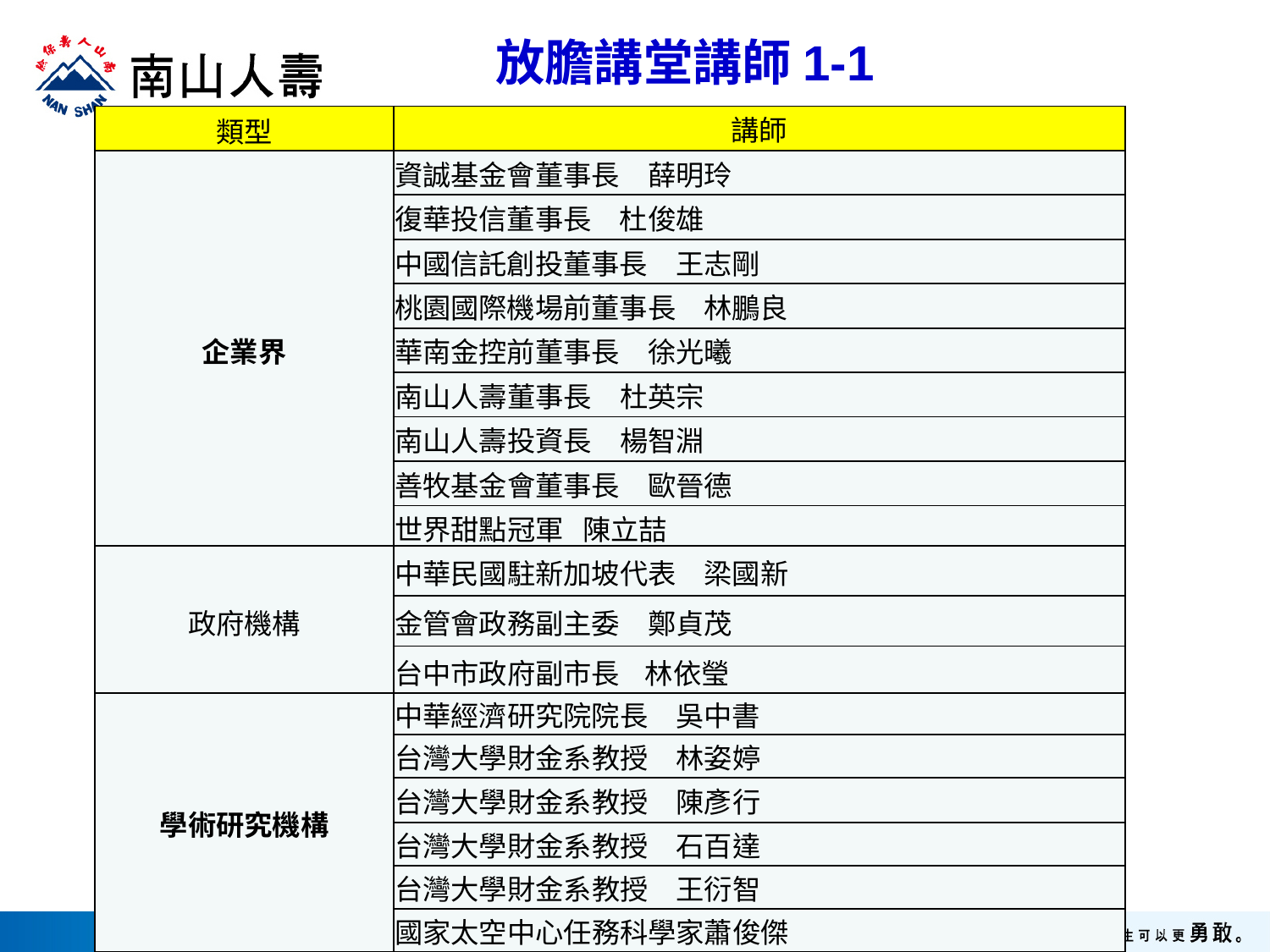

# 放膽講堂講師1-1
| 類型 | 講師 |
| --- | --- |
| 企業界 | 資誠基金會董事長　薛明玲 |
|  | 復華投信董事長　杜俊雄 |
|  | 中國信託創投董事長　王志剛 |
|  | 桃園國際機場前董事長　林鵬良 |
|  | 華南金控前董事長　徐光曦 |
|  | 南山人壽董事長　杜英宗 |
|  | 南山人壽投資長　楊智淵 |
|  | 善牧基金會董事長　歐晉德 |
|  | 世界甜點冠軍 陳立喆 |
| 政府機構 | 中華民國駐新加坡代表　梁國新 |
| --- | --- |
|  | 金管會政務副主委　鄭貞茂 |
|  | 台中市政府副市長 林依瑩 |
|  |  |
| 學術研究機構 | 中華經濟研究院院長　吳中書 |
| --- | --- |
|  | 台灣大學財金系教授　林姿婷 |
|  | 台灣大學財金系教授　陳彥行 |
|  | 台灣大學財金系教授　石百達 |
|  | 台灣大學財金系教授　王衍智 |
|  | 國家太空中心任務科學家蕭俊傑 |